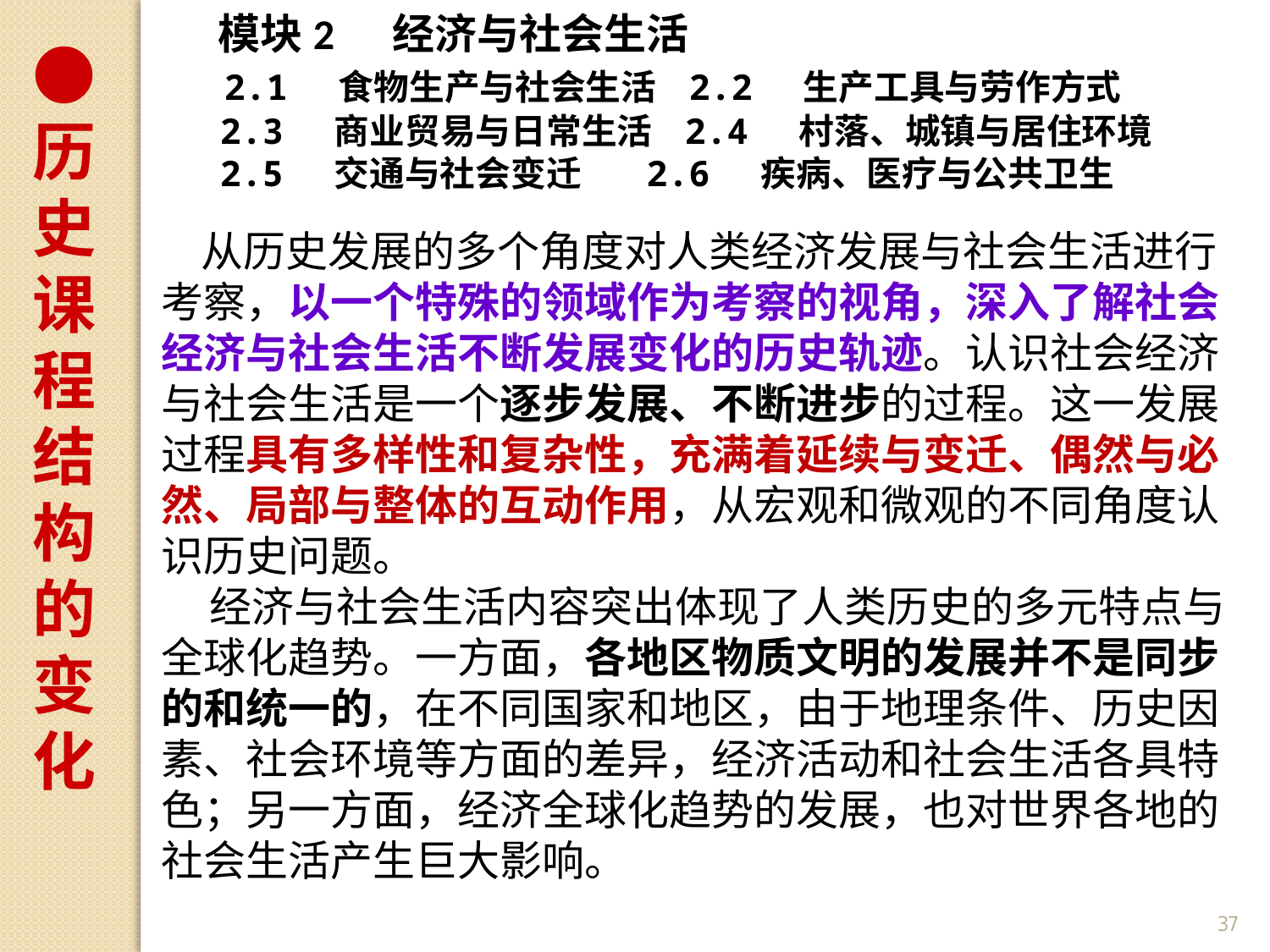

模块2     经济与社会生活
 2.1  食物生产与社会生活   2.2  生产工具与劳作方式
 2.3  商业贸易与日常生活   2.4  村落、城镇与居住环境
 2.5  交通与社会变迁       2.6  疾病、医疗与公共卫生
●历史课程结构的变化
    从历史发展的多个角度对人类经济发展与社会生活进行考察，以一个特殊的领域作为考察的视角，深入了解社会经济与社会生活不断发展变化的历史轨迹。认识社会经济与社会生活是一个逐步发展、不断进步的过程。这一发展过程具有多样性和复杂性，充满着延续与变迁、偶然与必然、局部与整体的互动作用，从宏观和微观的不同角度认识历史问题。
    经济与社会生活内容突出体现了人类历史的多元特点与全球化趋势。一方面，各地区物质文明的发展并不是同步的和统一的，在不同国家和地区，由于地理条件、历史因素、社会环境等方面的差异，经济活动和社会生活各具特色；另一方面，经济全球化趋势的发展，也对世界各地的社会生活产生巨大影响。
37